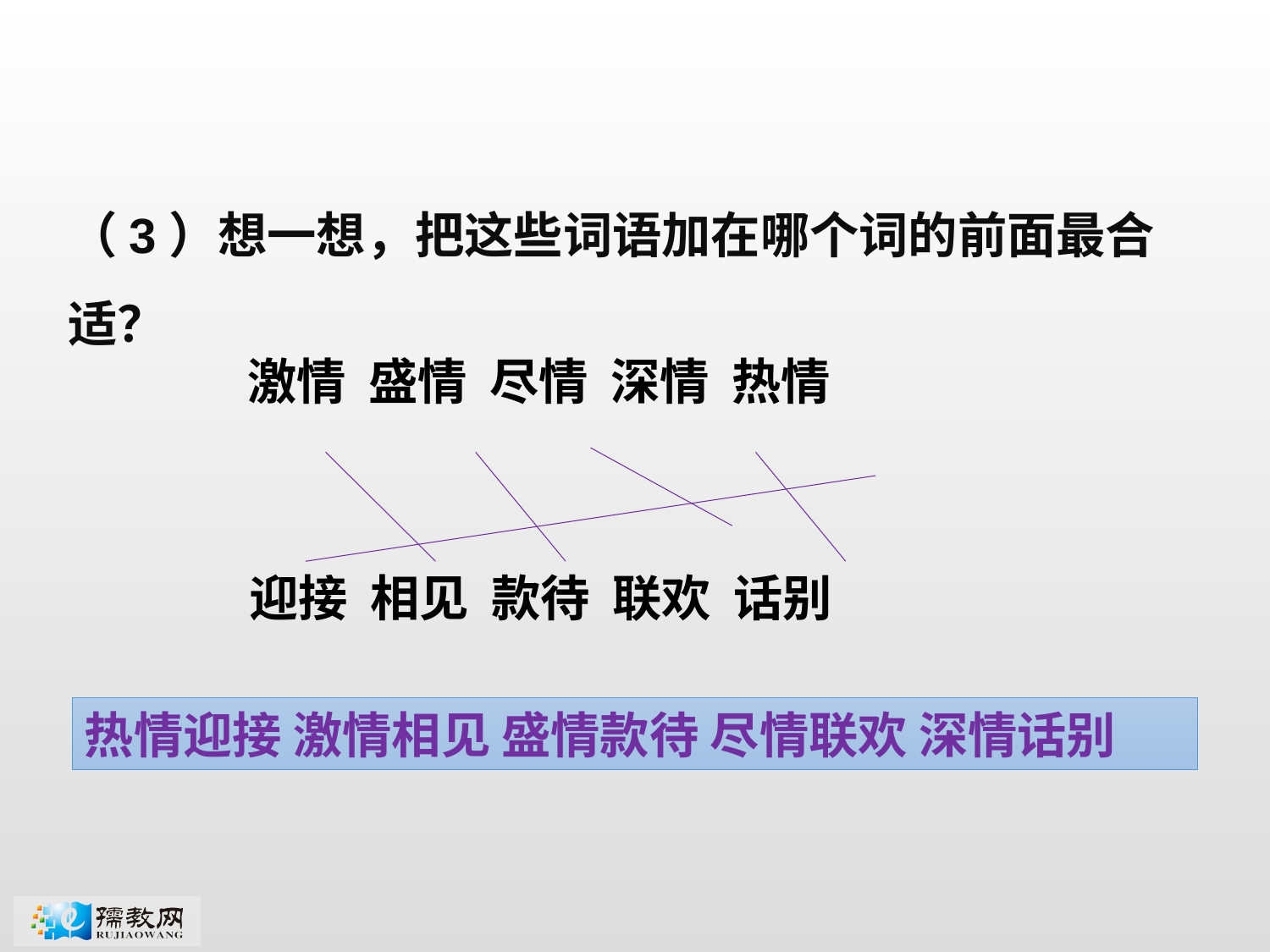

（3）想一想，把这些词语加在哪个词的前面最合适？

激情  盛情  尽情  深情  热情
迎接  相见  款待  联欢  话别
热情迎接 激情相见 盛情款待 尽情联欢 深情话别